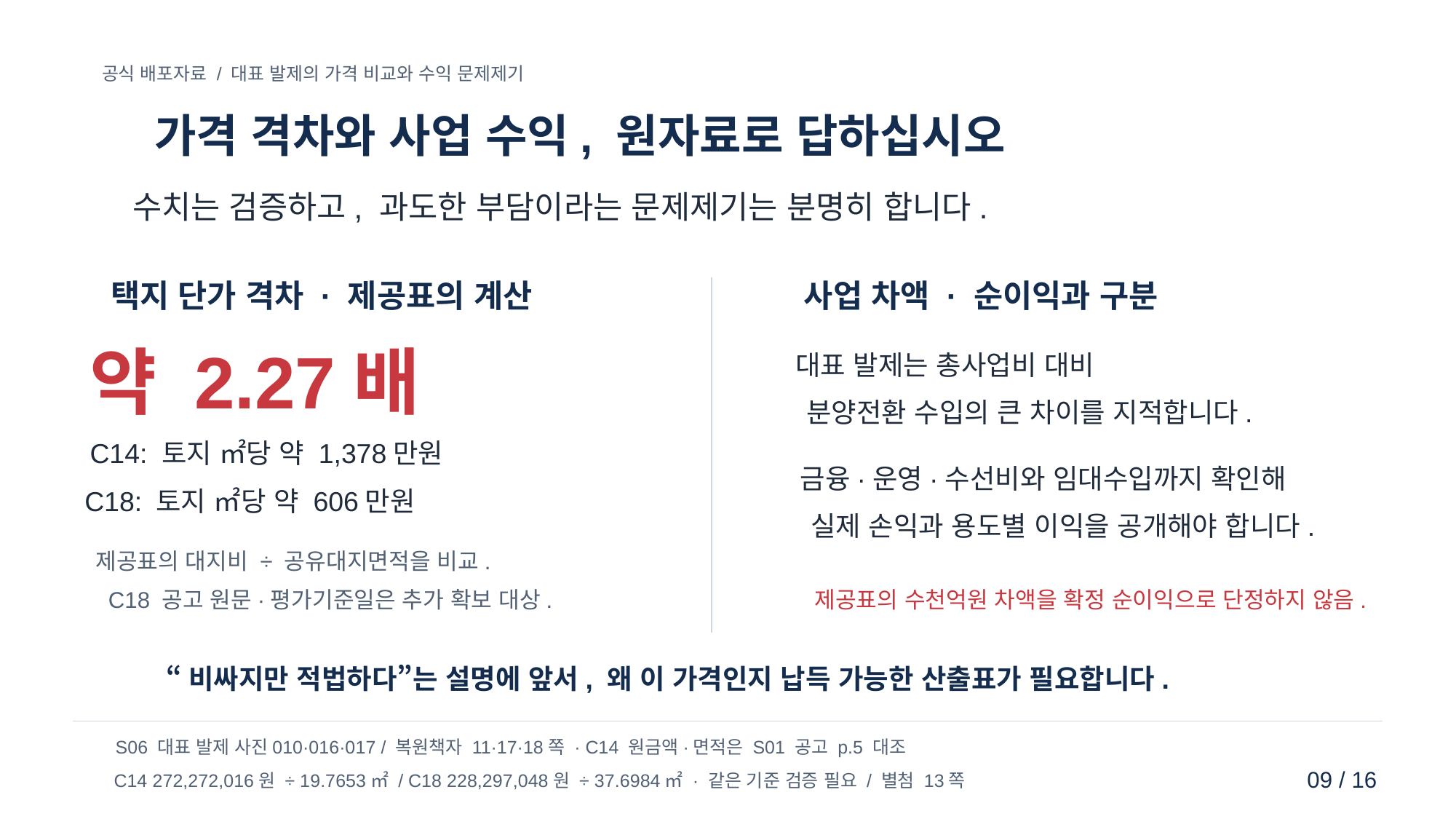

공식 배포자료 / 대표 발제의 가격 비교와 수익 문제제기
가격 격차와 사업 수익, 원자료로 답하십시오
수치는 검증하고, 과도한 부담이라는 문제제기는 분명히 합니다.
택지 단가 격차 · 제공표의 계산
약 2.27배
C14: 토지 ㎡당 약 1,378만원
C18: 토지 ㎡당 약 606만원
제공표의 대지비 ÷ 공유대지면적을 비교.
C18 공고 원문·평가기준일은 추가 확보 대상.
사업 차액 · 순이익과 구분

대표 발제는 총사업비 대비
분양전환 수입의 큰 차이를 지적합니다.
금융·운영·수선비와 임대수입까지 확인해
실제 손익과 용도별 이익을 공개해야 합니다.
제공표의 수천억원 차액을 확정 순이익으로 단정하지 않음.
“비싸지만 적법하다”는 설명에 앞서, 왜 이 가격인지 납득 가능한 산출표가 필요합니다.

S06 대표 발제 사진010·016·017 / 복원책자 11·17·18쪽 · C14 원금액·면적은 S01 공고 p.5 대조
09 / 16
C14 272,272,016원 ÷ 19.7653㎡ / C18 228,297,048원 ÷ 37.6984㎡ · 같은 기준 검증 필요 / 별첨 13쪽